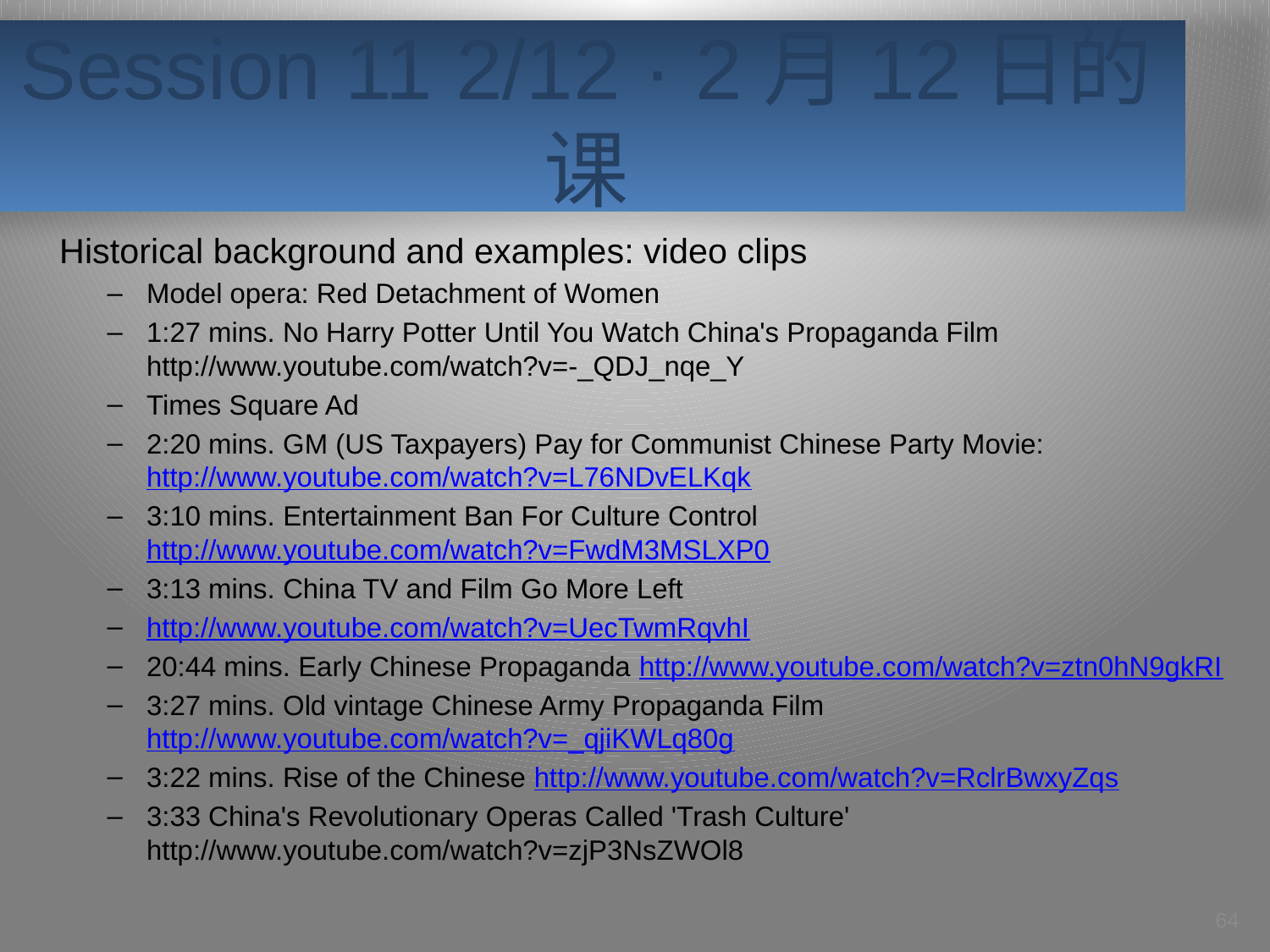

# Session 11 2/12 · 2月12日的课
Historical background and examples: video clips
Model opera: Red Detachment of Women
1:27 mins. No Harry Potter Until You Watch China's Propaganda Film http://www.youtube.com/watch?v=-_QDJ_nqe_Y
Times Square Ad
2:20 mins. GM (US Taxpayers) Pay for Communist Chinese Party Movie: http://www.youtube.com/watch?v=L76NDvELKqk
3:10 mins. Entertainment Ban For Culture Control http://www.youtube.com/watch?v=FwdM3MSLXP0
3:13 mins. China TV and Film Go More Left
http://www.youtube.com/watch?v=UecTwmRqvhI
20:44 mins. Early Chinese Propaganda http://www.youtube.com/watch?v=ztn0hN9gkRI
3:27 mins. Old vintage Chinese Army Propaganda Film http://www.youtube.com/watch?v=_qjiKWLq80g
3:22 mins. Rise of the Chinese http://www.youtube.com/watch?v=RclrBwxyZqs
3:33 China's Revolutionary Operas Called 'Trash Culture' http://www.youtube.com/watch?v=zjP3NsZWOl8
64